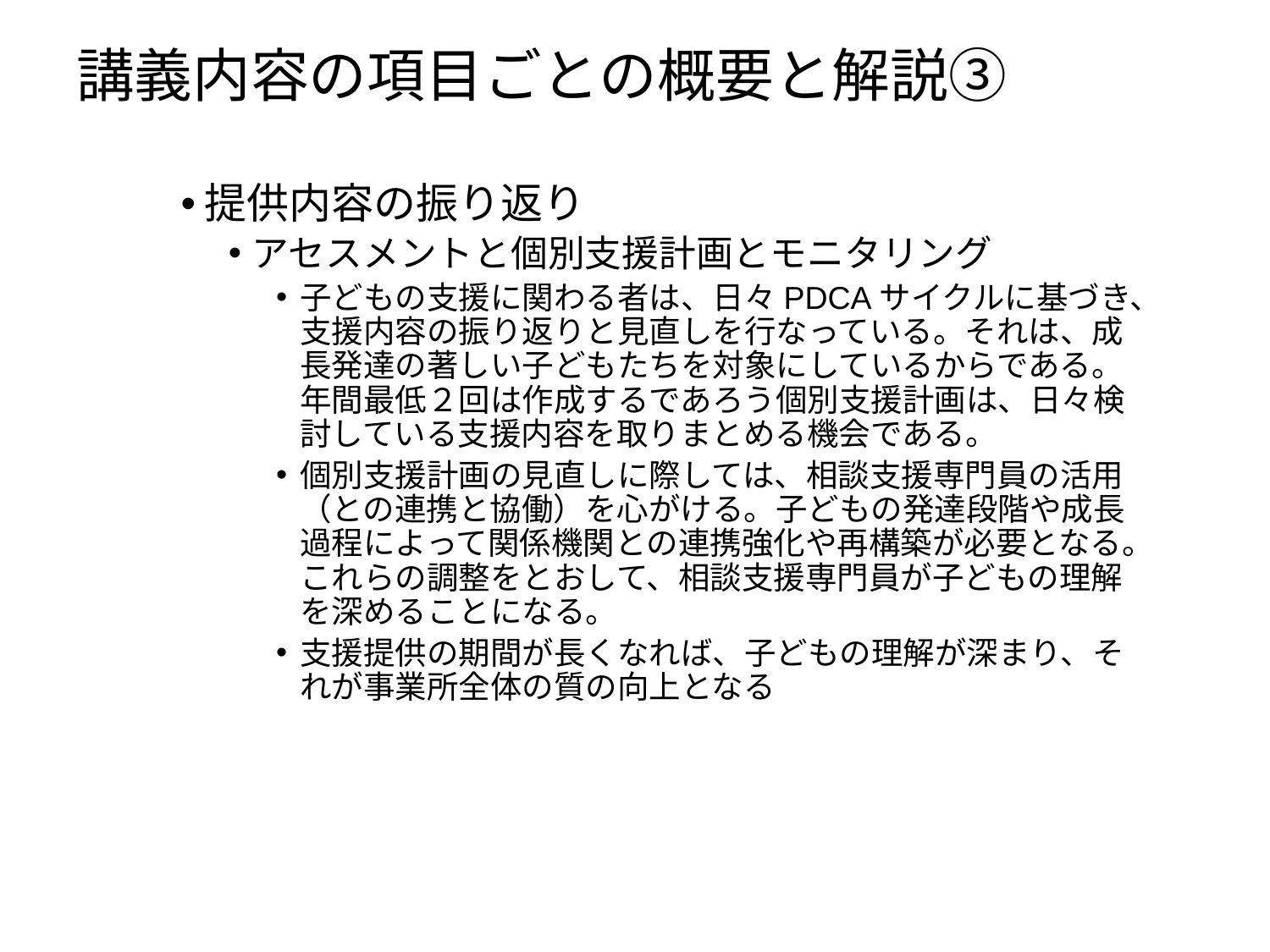

# 講義内容の項目ごとの概要と解説③
提供内容の振り返り
アセスメントと個別支援計画とモニタリング
子どもの支援に関わる者は、日々PDCAサイクルに基づき、支援内容の振り返りと見直しを行なっている。それは、成長発達の著しい子どもたちを対象にしているからである。年間最低２回は作成するであろう個別支援計画は、日々検討している支援内容を取りまとめる機会である。
個別支援計画の見直しに際しては、相談支援専門員の活用（との連携と協働）を心がける。子どもの発達段階や成長過程によって関係機関との連携強化や再構築が必要となる。これらの調整をとおして、相談支援専門員が子どもの理解を深めることになる。
支援提供の期間が長くなれば、子どもの理解が深まり、それが事業所全体の質の向上となる